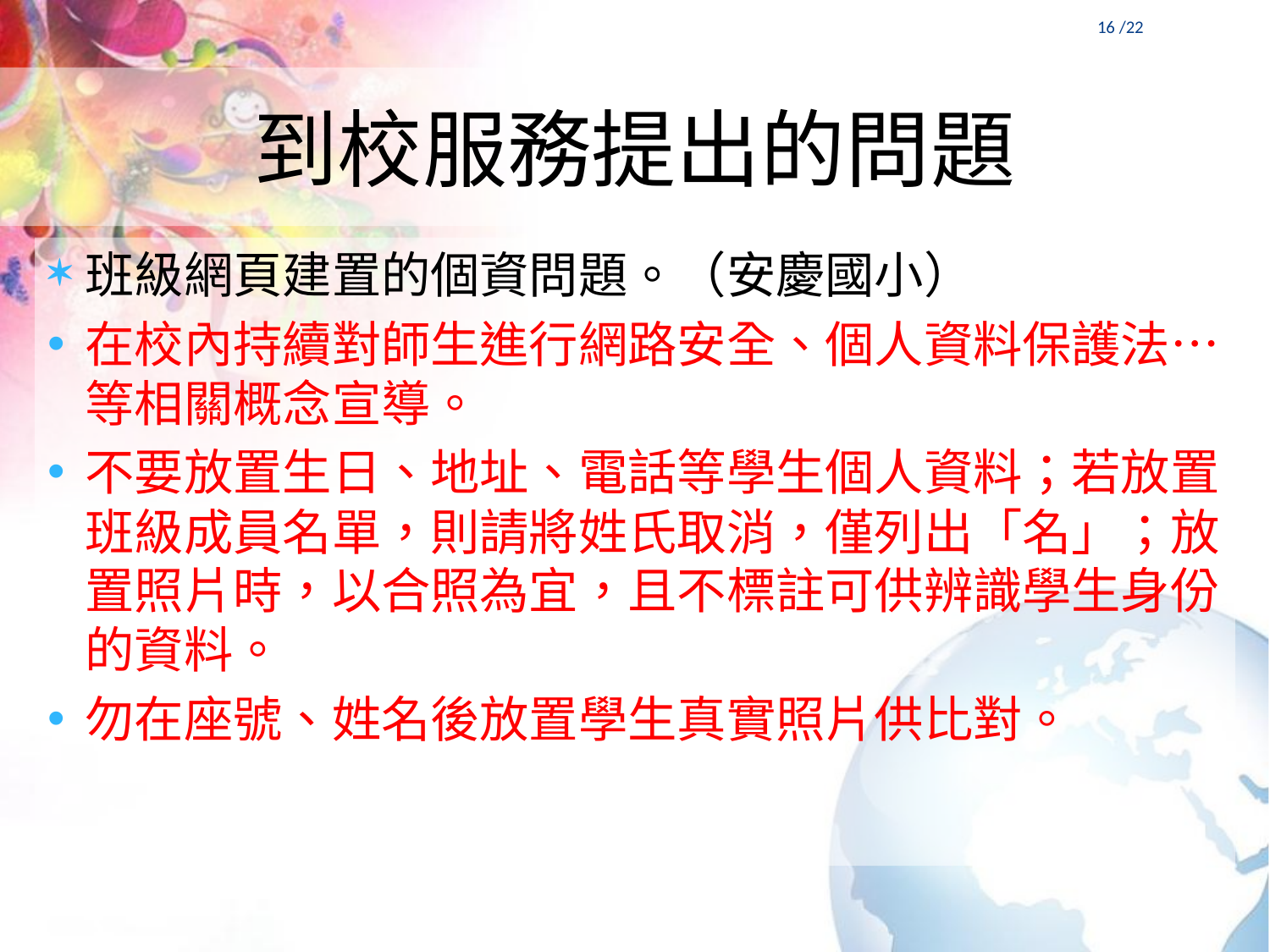

16 /22
# 到校服務提出的問題
班級網頁建置的個資問題。（安慶國小）
在校內持續對師生進行網路安全、個人資料保護法…等相關概念宣導。
不要放置生日、地址、電話等學生個人資料；若放置班級成員名單，則請將姓氏取消，僅列出「名」；放置照片時，以合照為宜，且不標註可供辨識學生身份的資料。
勿在座號、姓名後放置學生真實照片供比對。